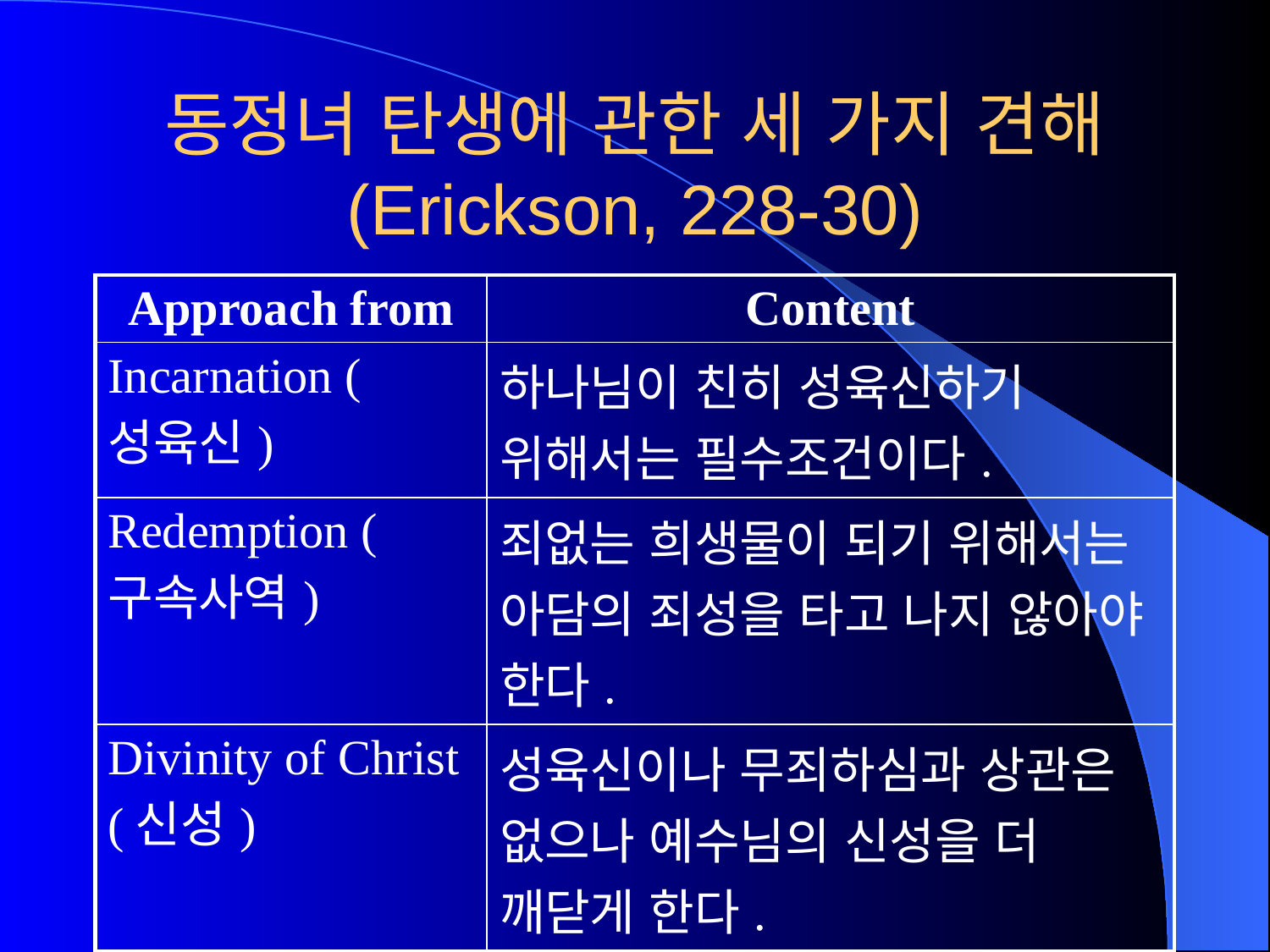

# 동정녀 탄생에 관한 세 가지 견해 (Erickson, 228-30)
| Approach from | Content |
| --- | --- |
| Incarnation (성육신) | 하나님이 친히 성육신하기 위해서는 필수조건이다. |
| Redemption (구속사역) | 죄없는 희생물이 되기 위해서는 아담의 죄성을 타고 나지 않아야 한다. |
| Divinity of Christ (신성) | 성육신이나 무죄하심과 상관은 없으나 예수님의 신성을 더 깨닫게 한다. |